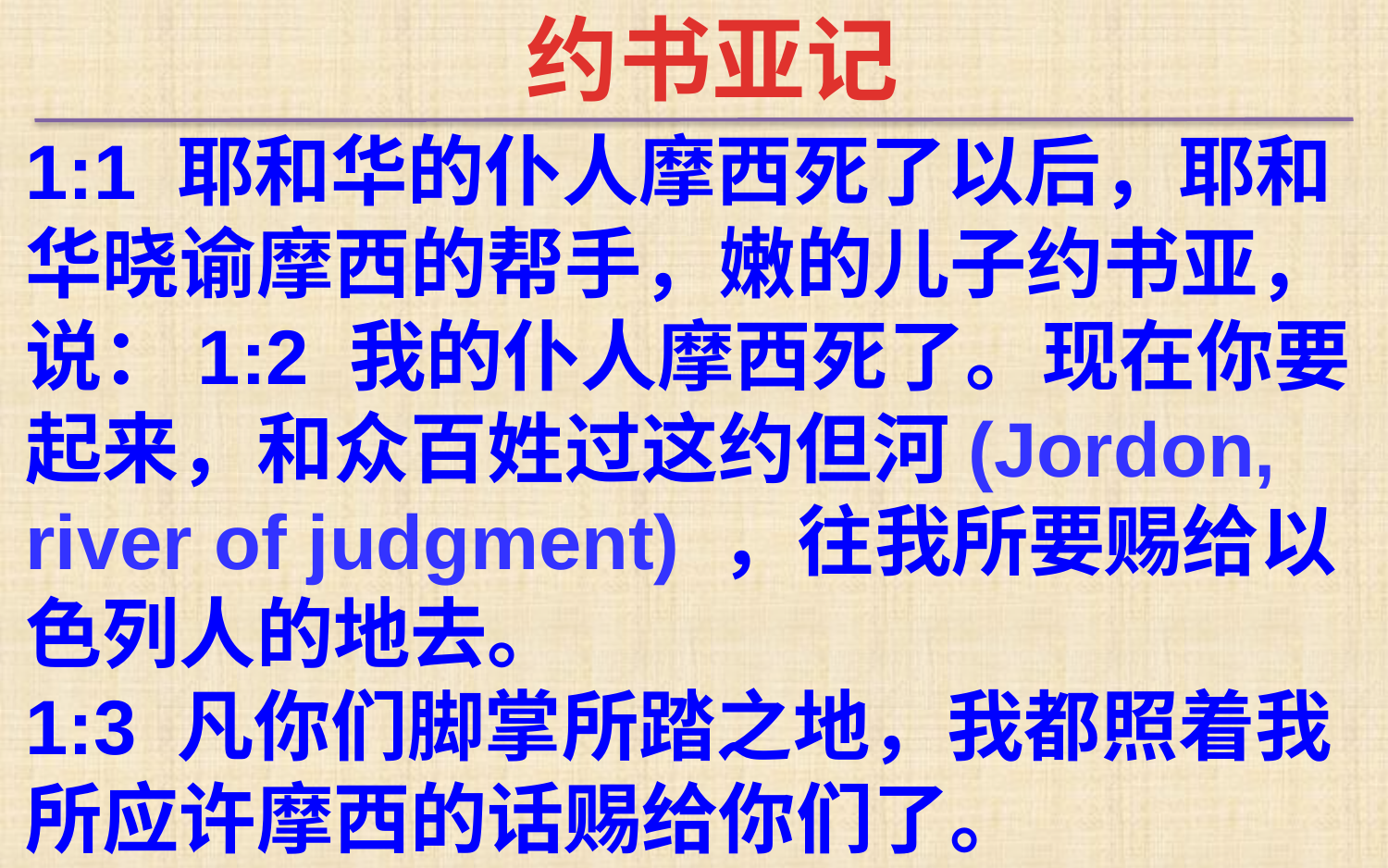

约书亚记
1:1 耶和华的仆人摩西死了以后，耶和华晓谕摩西的帮手，嫩的儿子约书亚，说：1:2 我的仆人摩西死了。现在你要起来，和众百姓过这约但河(Jordon, river of judgment) ，往我所要赐给以色列人的地去。
1:3 凡你们脚掌所踏之地，我都照着我所应许摩西的话赐给你们了。